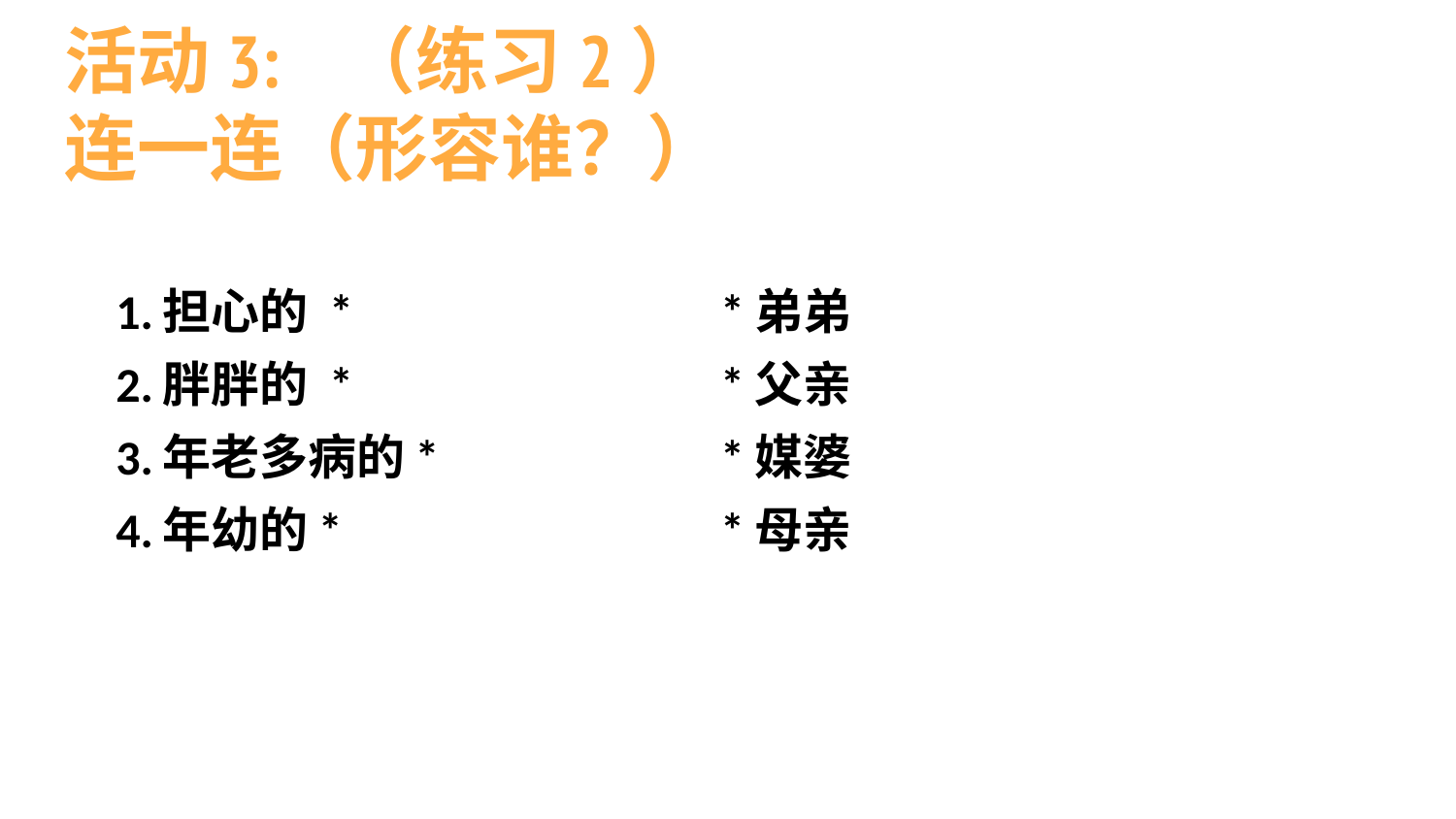

# 活动3:   （练习2） 连一连（形容谁？）
| 1.担心的 \* 2.胖胖的 \* 3.年老多病的\* 4.年幼的\* | \*弟弟 \*父亲 \*媒婆 \*母亲 |
| --- | --- |